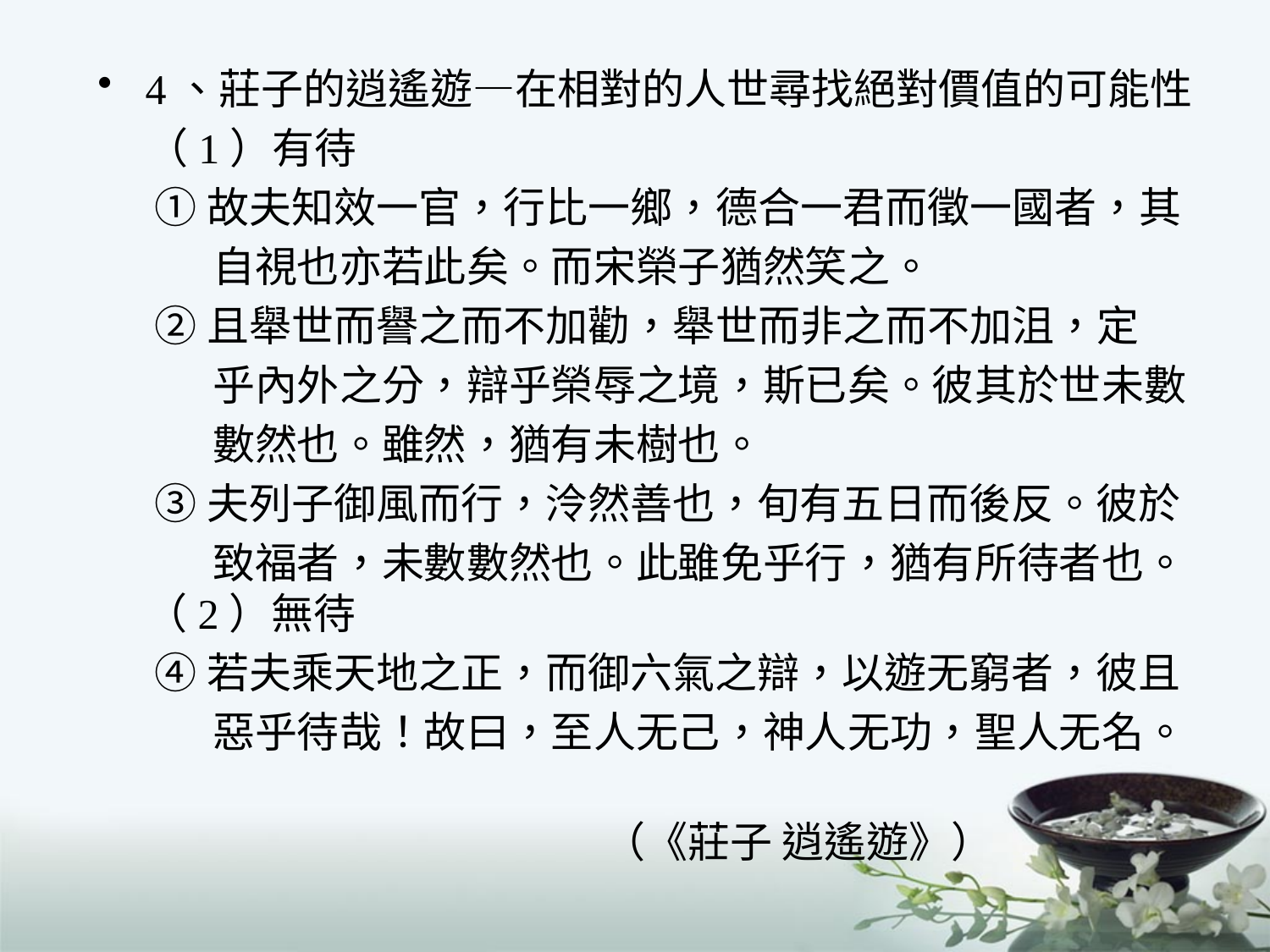

4、莊子的逍遙遊—在相對的人世尋找絕對價值的可能性
    （1）有待
      ①故夫知效一官，行比一鄉，德合一君而徵一國者，其
           自視也亦若此矣。而宋榮子猶然笑之。
      ②且舉世而譽之而不加勸，舉世而非之而不加沮，定
           乎內外之分，辯乎榮辱之境，斯已矣。彼其於世未數
           數然也。雖然，猶有未樹也。
      ③夫列子御風而行，泠然善也，旬有五日而後反。彼於
           致福者，未數數然也。此雖免乎行，猶有所待者也。（2）無待
      ④若夫乘天地之正，而御六氣之辯，以遊无窮者，彼且
           惡乎待哉！故曰，至人无己，神人无功，聖人无名。
                                                    （《莊子 逍遙遊》）